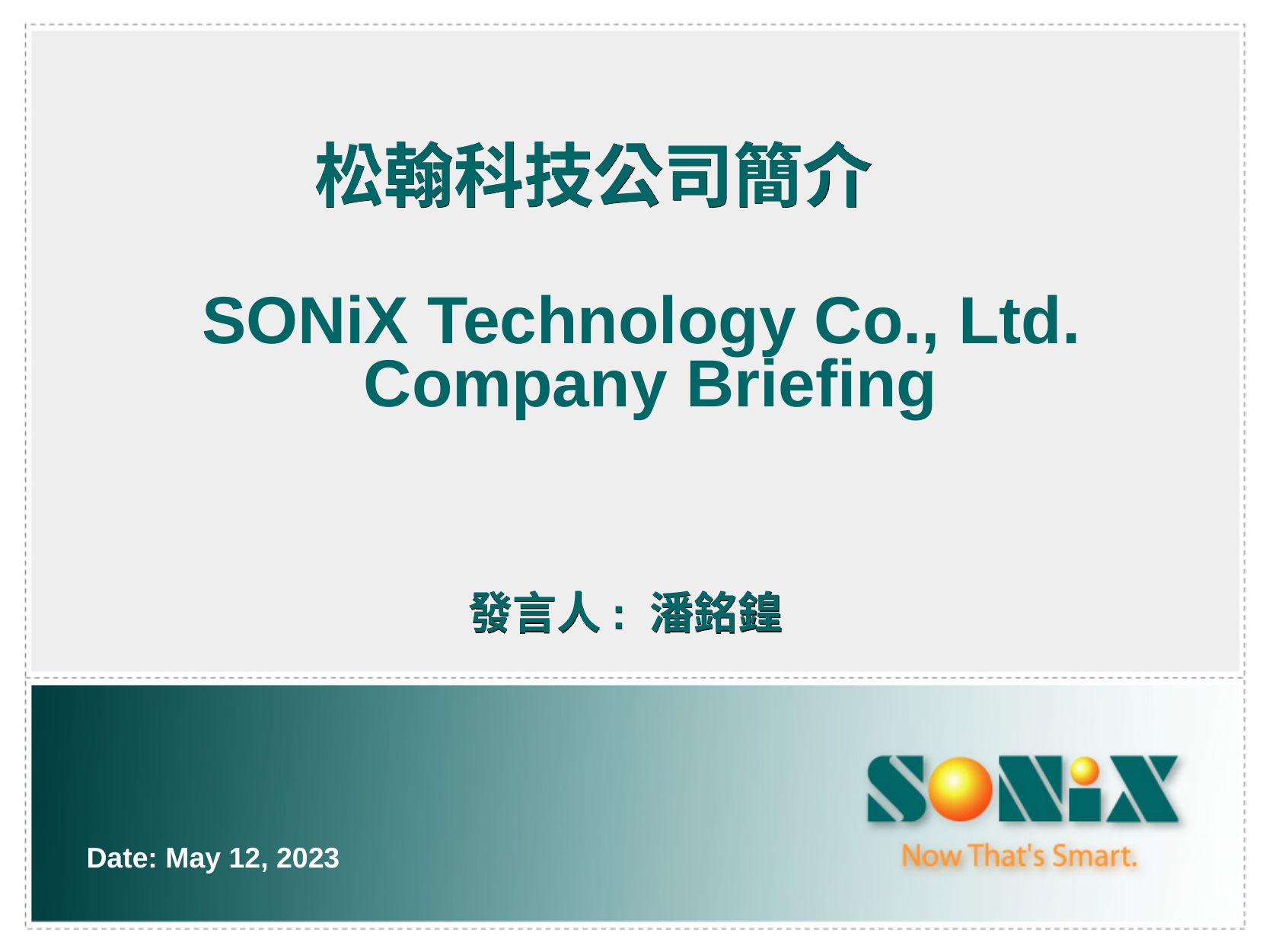

松翰科技公司簡介
# SONiX Technology Co., Ltd. Company Briefing

發言人: 潘銘鍠

Date: May 12, 2023